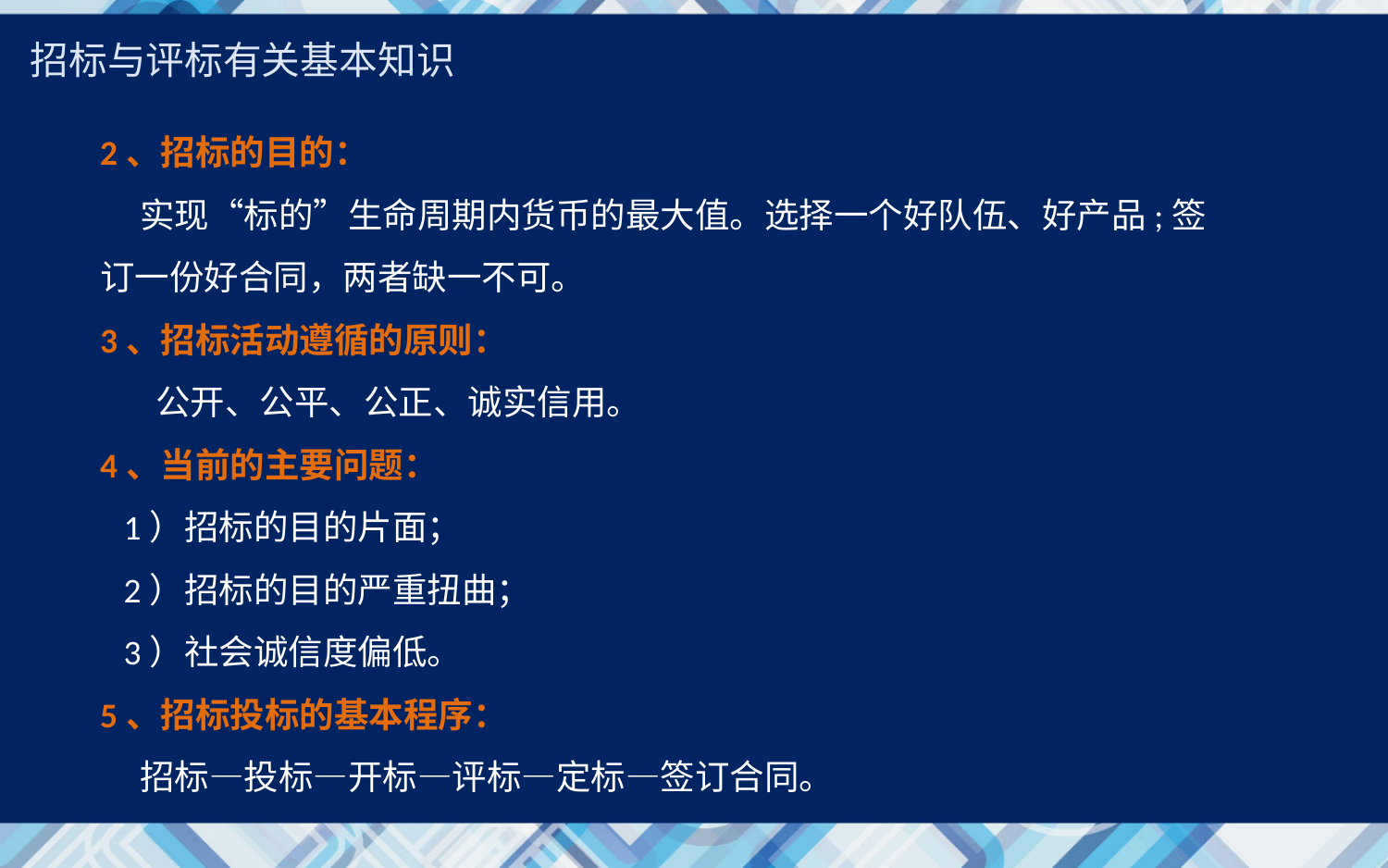

招标与评标有关基本知识
2、招标的目的：
    实现“标的”生命周期内货币的最大值。选择一个好队伍、好产品;签订一份好合同，两者缺一不可。
3、招标活动遵循的原则：
      公开、公平、公正、诚实信用。
4、当前的主要问题：
   1）招标的目的片面；
   2）招标的目的严重扭曲；
   3）社会诚信度偏低。
5、招标投标的基本程序：
    招标—投标—开标—评标—定标—签订合同。